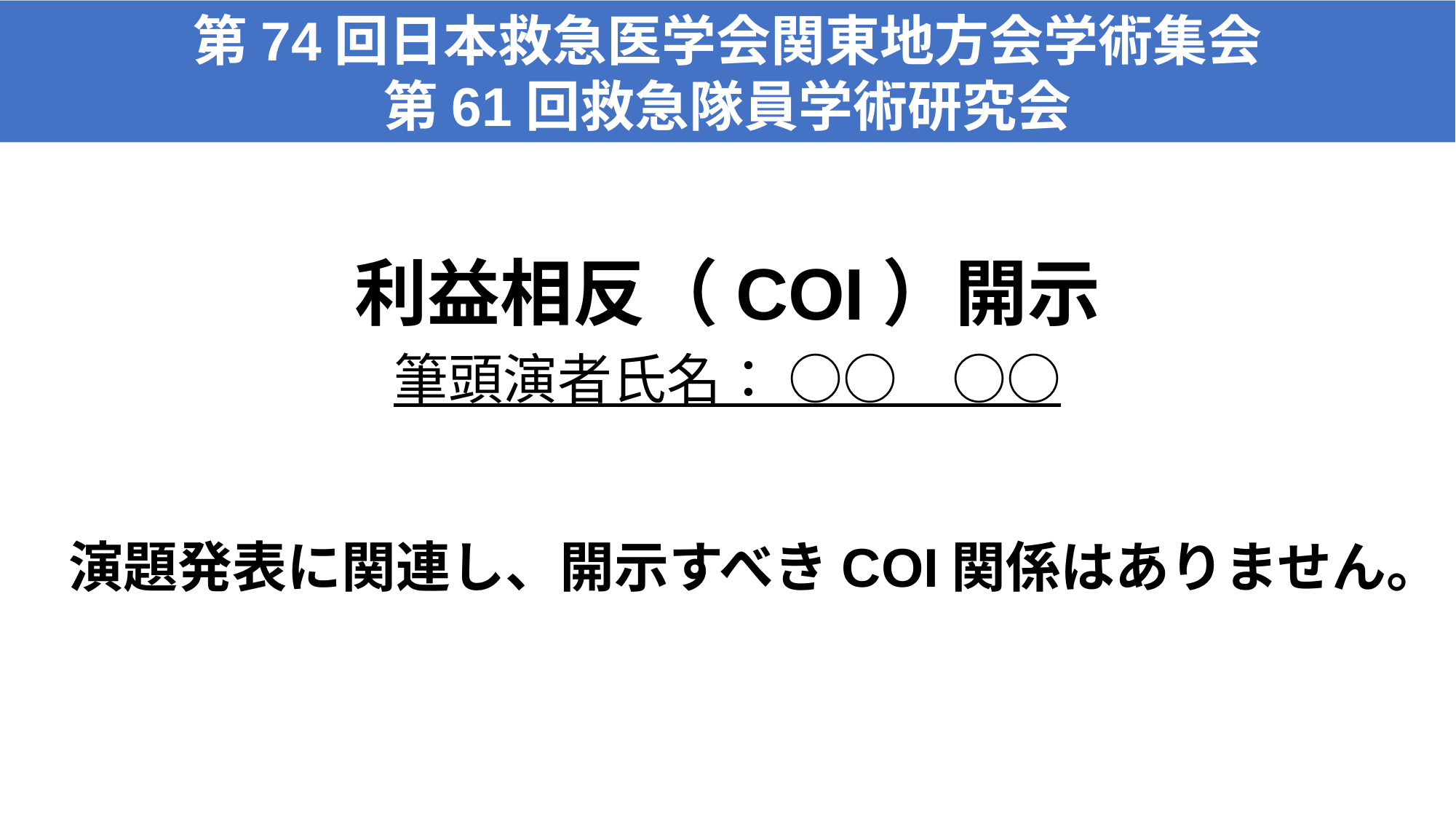

第74回日本救急医学会関東地方会学術集会
第61回救急隊員学術研究会
利益相反（COI）開示
筆頭演者氏名： ○○　○○
演題発表に関連し、開示すべきCOI関係はありません。